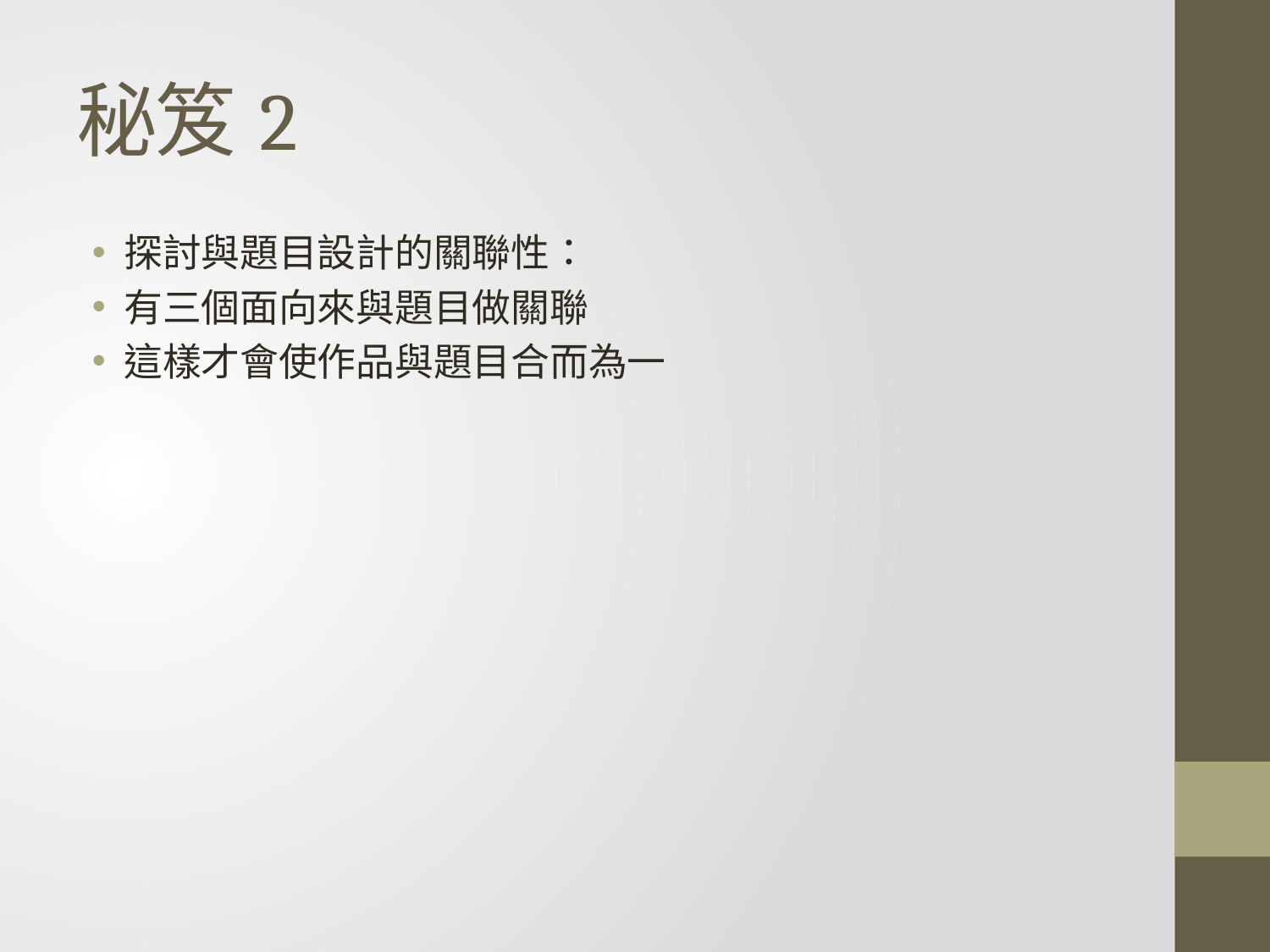

# 秘笈2
探討與題目設計的關聯性：
有三個面向來與題目做關聯
這樣才會使作品與題目合而為一